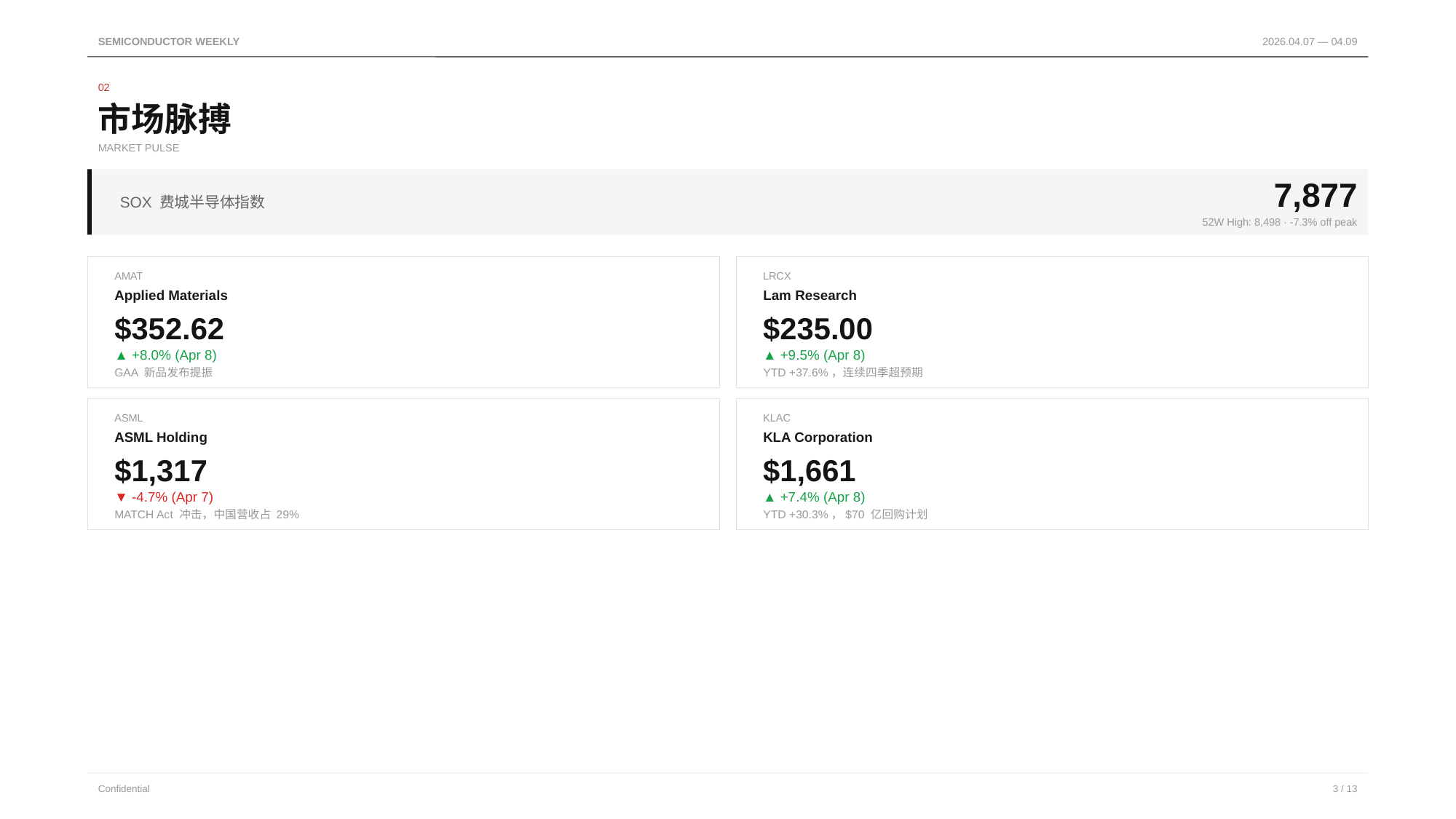

SEMICONDUCTOR WEEKLY
2026.04.07 — 04.09

02
市场脉搏
MARKET PULSE

7,877
SOX 费城半导体指数
52W High: 8,498 · -7.3% off peak

AMAT
LRCX
Applied Materials
Lam Research
$352.62
$235.00
▲ +8.0% (Apr 8)
▲ +9.5% (Apr 8)
GAA 新品发布提振
YTD +37.6%，连续四季超预期

ASML
KLAC
ASML Holding
KLA Corporation
$1,317
$1,661
▼ -4.7% (Apr 7)
▲ +7.4% (Apr 8)
MATCH Act 冲击，中国营收占 29%
YTD +30.3%，$70 亿回购计划

Confidential
3 / 13